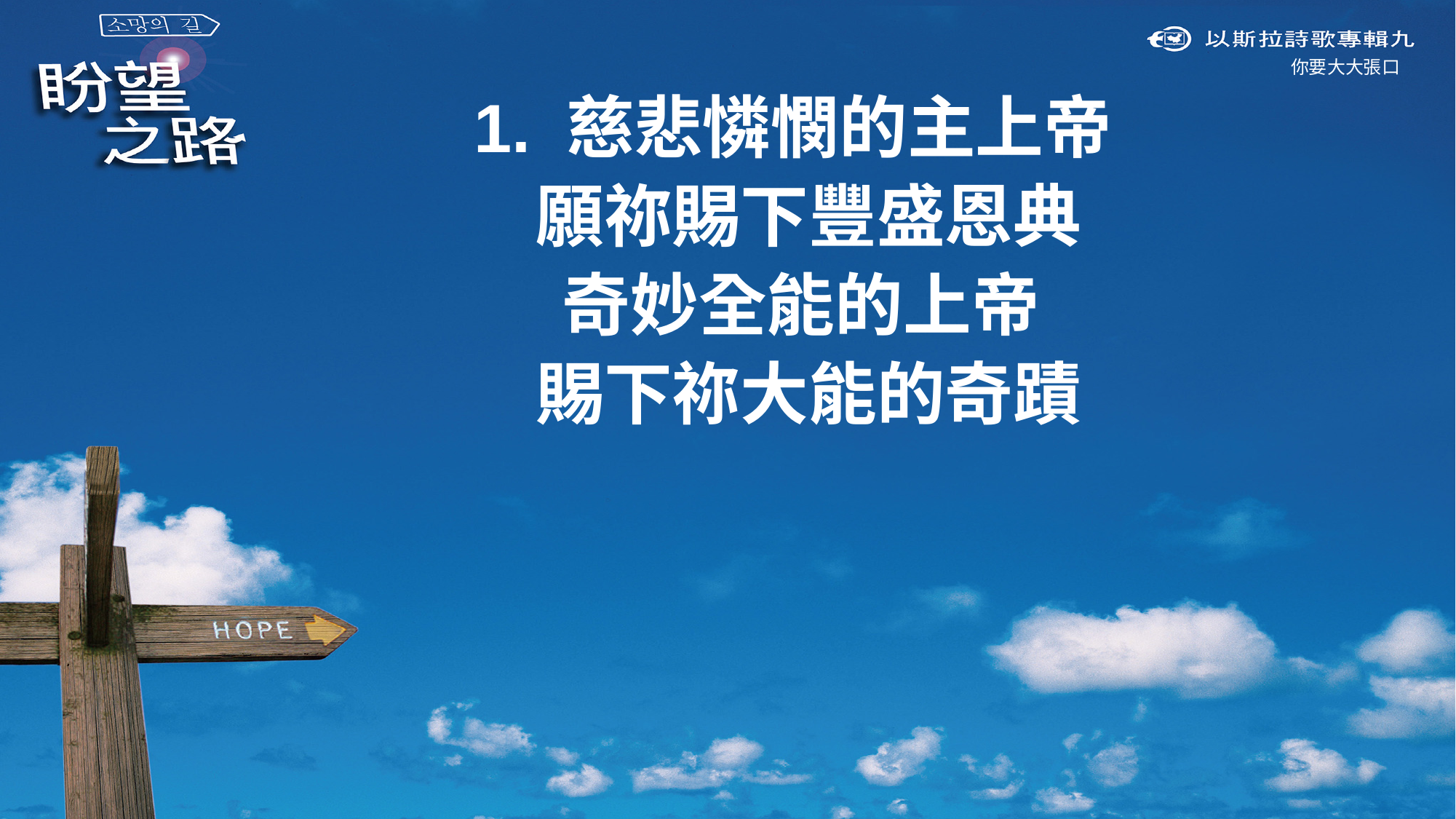

你要大大張口
1. 慈悲憐憫的主上帝
願祢賜下豐盛恩典
奇妙全能的上帝
賜下祢大能的奇蹟